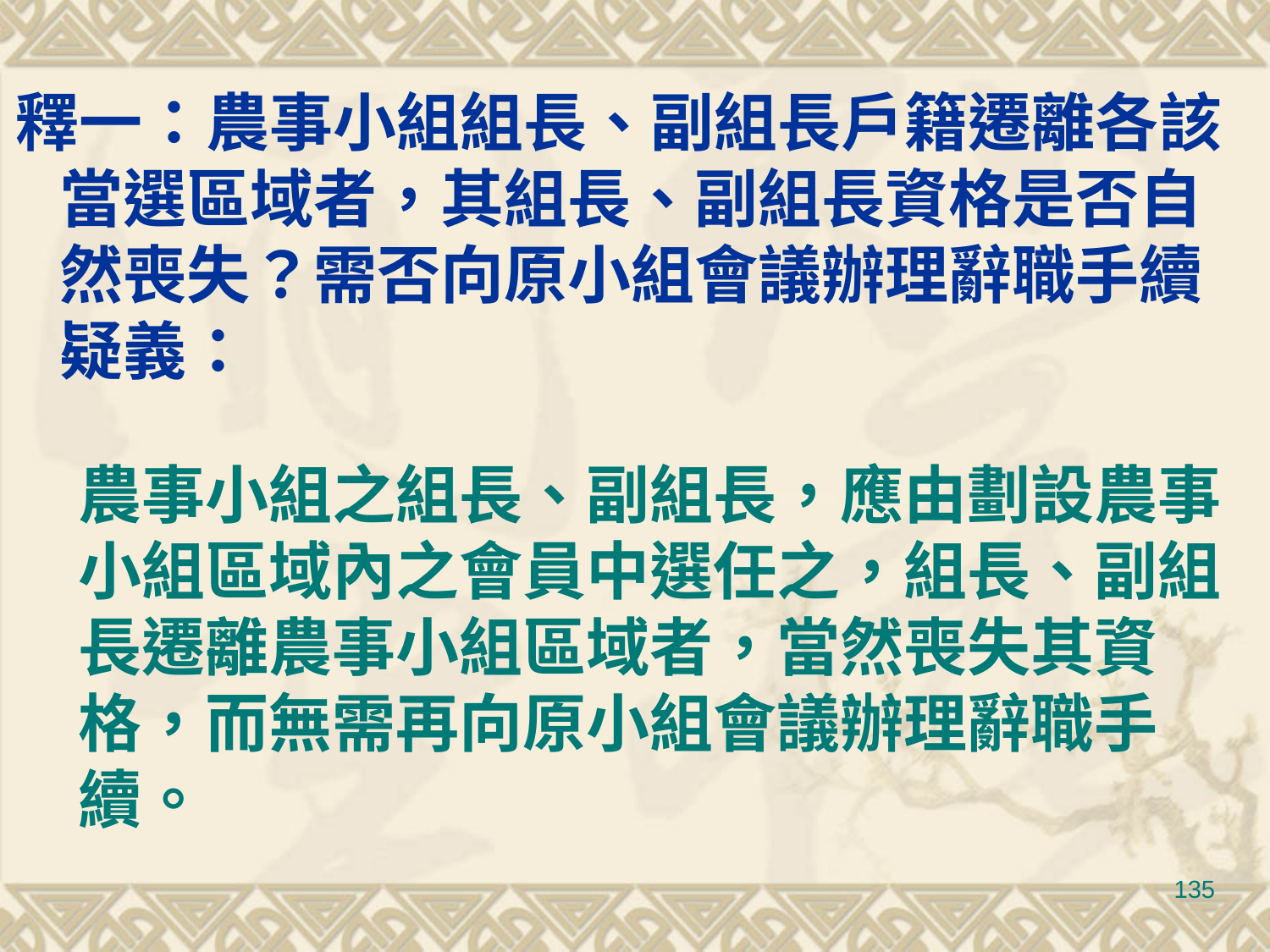

釋一：農事小組組長、副組長戶籍遷離各該
  當選區域者，其組長、副組長資格是否自
  然喪失？需否向原小組會議辦理辭職手續
  疑義：

農事小組之組長、副組長，應由劃設農事小組區域內之會員中選任之，組長、副組長遷離農事小組區域者，當然喪失其資格，而無需再向原小組會議辦理辭職手續。
135